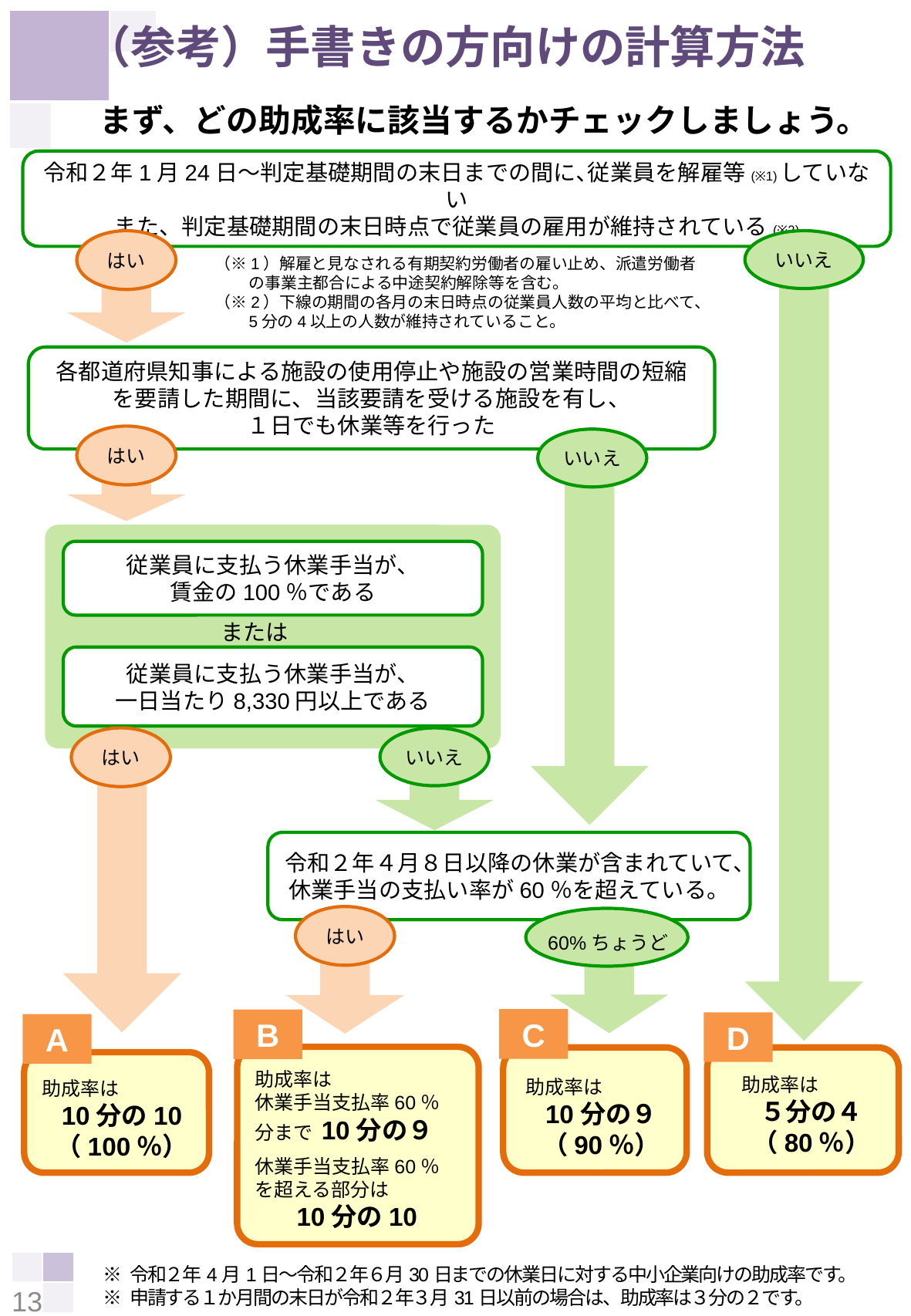

（参考）手書きの方向けの計算方法
まず、どの助成率に該当するかチェックしましょう。
令和２年1月24日～判定基礎期間の末日までの間に､従業員を解雇等(※1)していない
また、判定基礎期間の末日時点で従業員の雇用が維持されている(※2)
はい

（※1）解雇と見なされる有期契約労働者の雇い止め、派遣労働者の事業主都合による中途契約解除等を含む。
（※2）下線の期間の各月の末日時点の従業員人数の平均と比べて、5分の4以上の人数が維持されていること。

はい
いいえ

従業員に支払う休業手当が、
賃金の100％である
または
従業員に支払う休業手当が、
一日当たり8,330円以上である
はい
いいえ

はい

60%ちょうど

C
B
D
A

助成率は
休業手当支払率60％分まで 10分の９
休業手当支払率60％を超える部分は
10分の10
助成率は
５分の４
（80％）
助成率は
10分の９
（90％）
助成率は
10分の10
（100％）
いいえ
各都道府県知事による施設の使用停止や施設の営業時間の短縮を要請した期間に、当該要請を受ける施設を有し、
１日でも休業等を行った
令和２年４月８日以降の休業が含まれていて、
休業手当の支払い率が60％を超えている。

※ 令和２年4月1日～令和２年６月30日までの休業日に対する中小企業向けの助成率です。
※ 申請する１か月間の末日が令和２年３月31日以前の場合は、助成率は３分の２です。
13